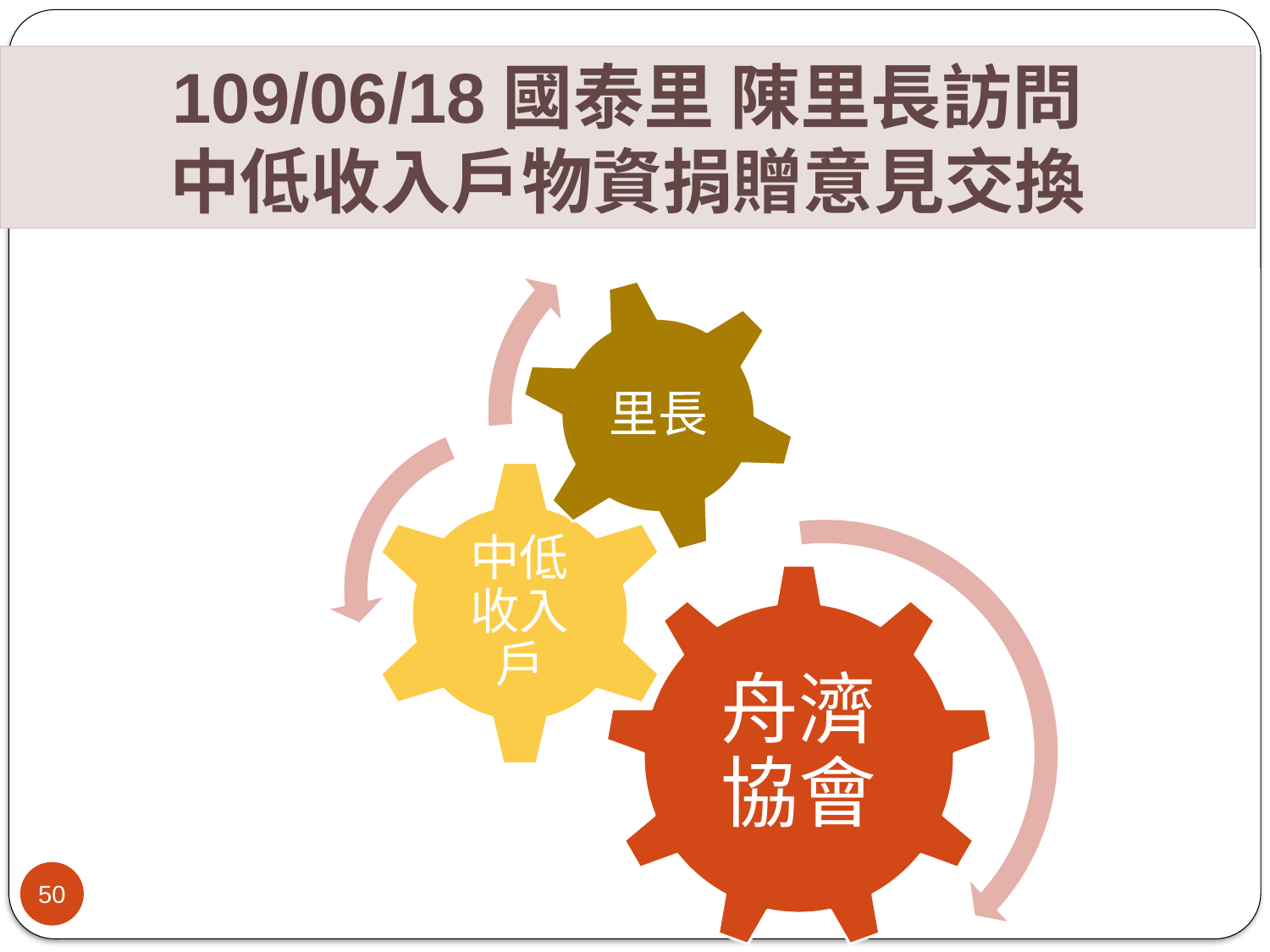

109/06/18國泰里 陳里長訪問
中低收入戶物資捐贈意見交換
舟濟協會
中低收入戶
里長
50